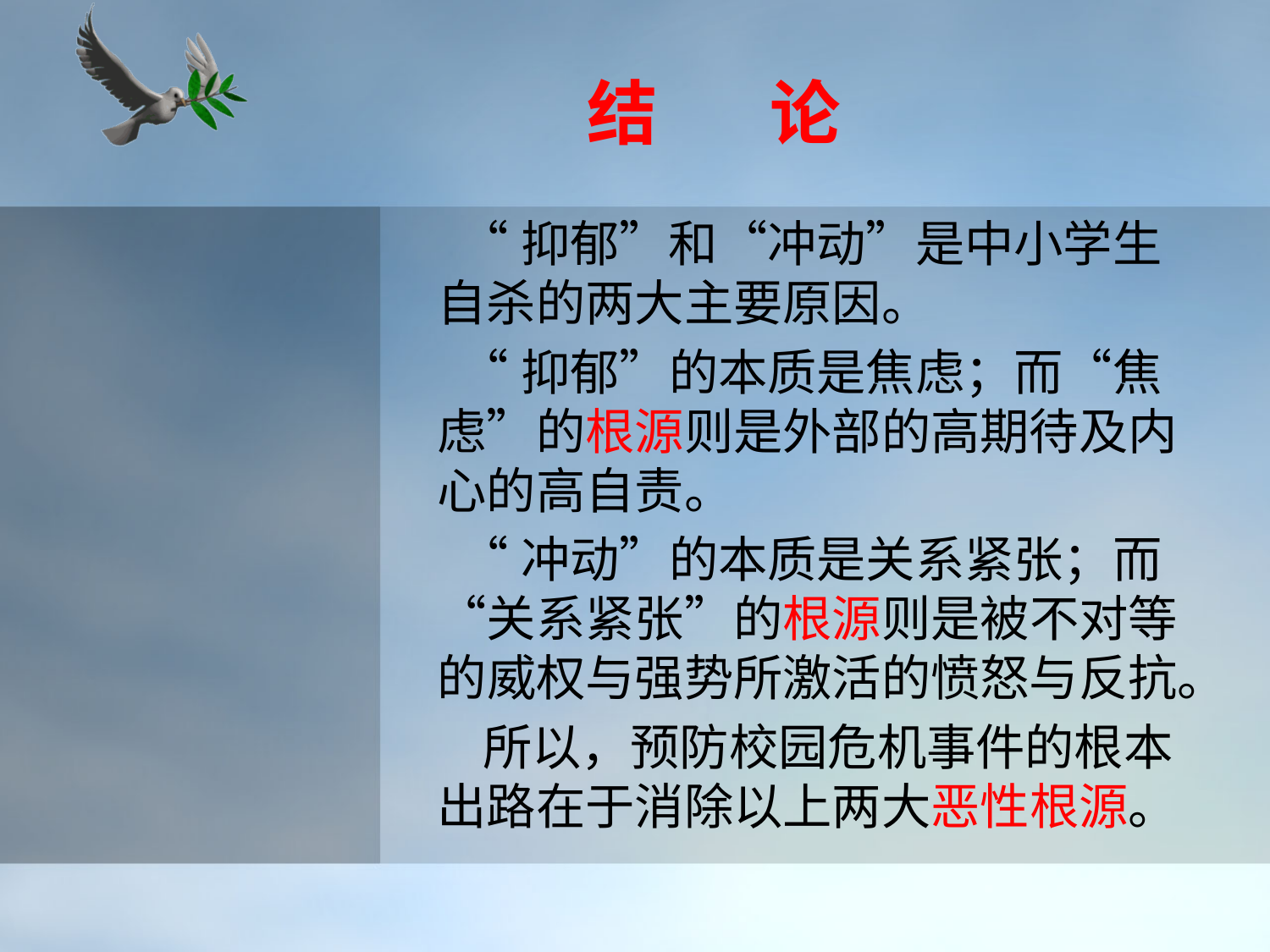

# 结       论
  “抑郁”和“冲动”是中小学生自杀的两大主要原因。
  “抑郁”的本质是焦虑；而“焦虑”的根源则是外部的高期待及内心的高自责。
  “冲动”的本质是关系紧张；而“关系紧张”的根源则是被不对等的威权与强势所激活的愤怒与反抗。
   所以，预防校园危机事件的根本出路在于消除以上两大恶性根源。